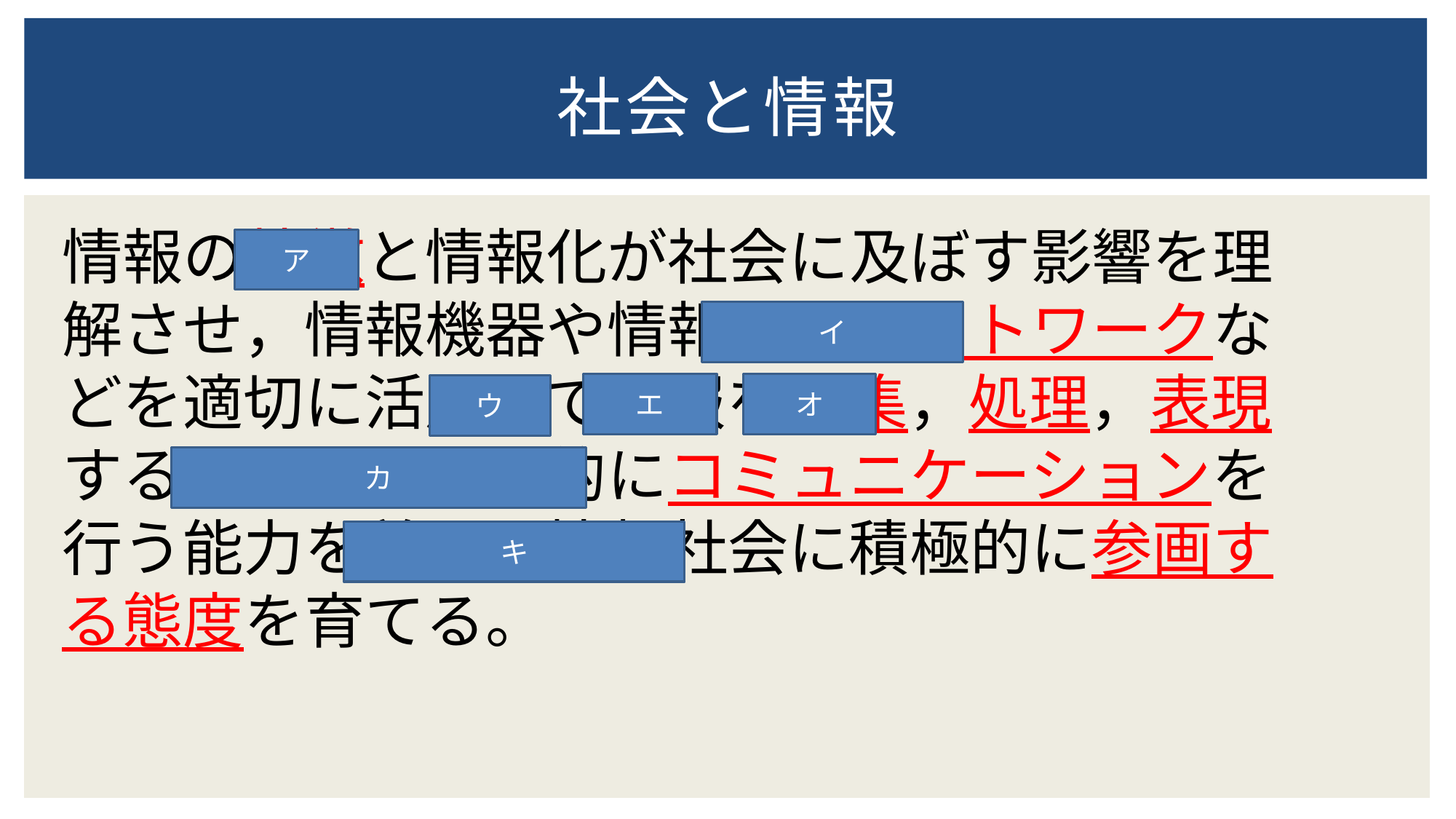

# 社会と情報
情報の特徴と情報化が社会に及ぼす影響を理解させ，情報機器や情報通信ネットワークなどを適切に活用して情報を収集，処理，表現するとともに効果的にコミュニケーションを行う能力を養い，情報社会に積極的に参画する態度を育てる。
ア
イ
エ
オ
ウ
カ
キ